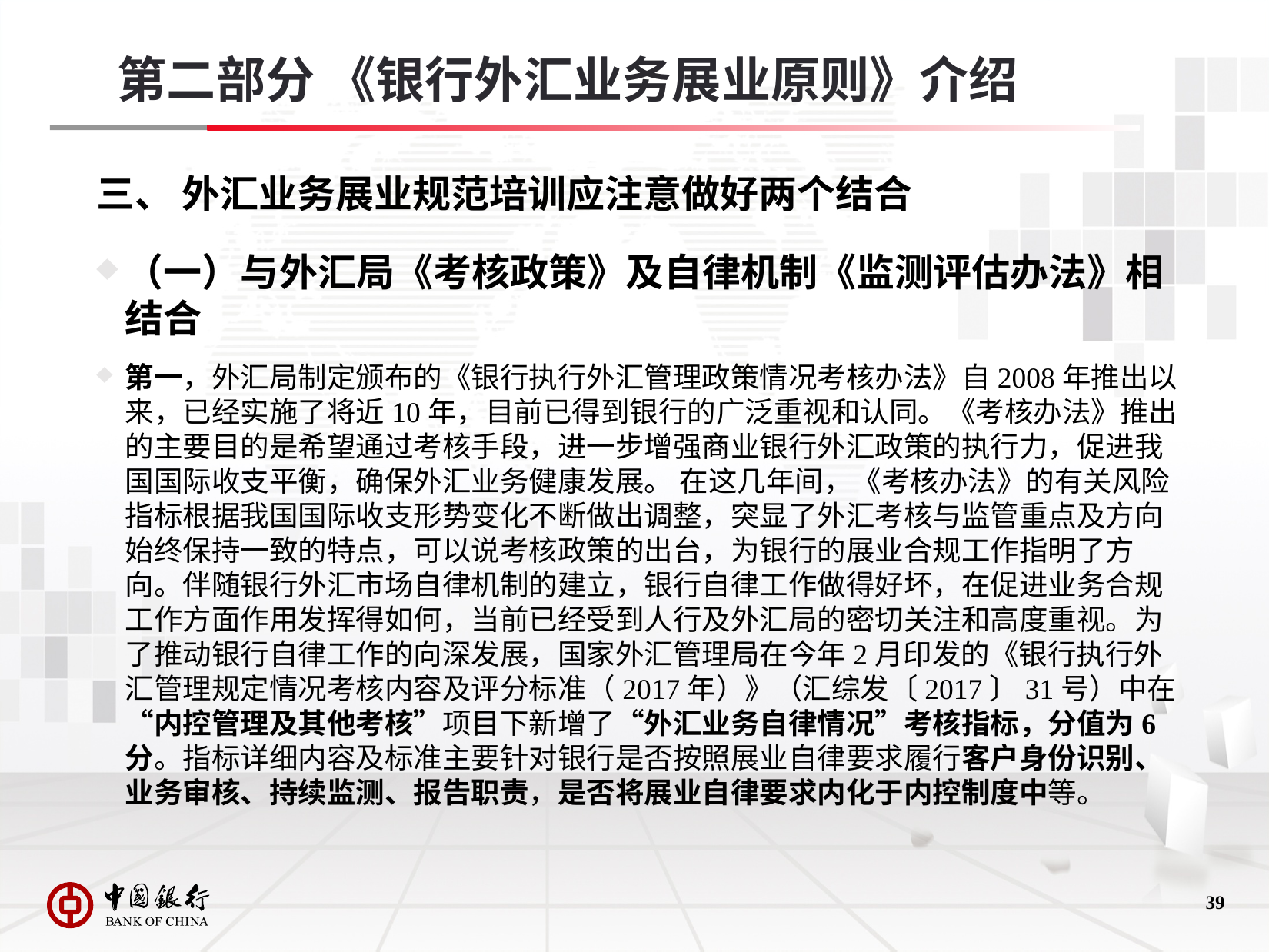

第二部分 《银行外汇业务展业原则》介绍
# 三、 外汇业务展业规范培训应注意做好两个结合
（一）与外汇局《考核政策》及自律机制《监测评估办法》相结合
第一，外汇局制定颁布的《银行执行外汇管理政策情况考核办法》自2008年推出以来，已经实施了将近10年，目前已得到银行的广泛重视和认同。《考核办法》推出的主要目的是希望通过考核手段，进一步增强商业银行外汇政策的执行力，促进我国国际收支平衡，确保外汇业务健康发展。 在这几年间，《考核办法》的有关风险指标根据我国国际收支形势变化不断做出调整，突显了外汇考核与监管重点及方向始终保持一致的特点，可以说考核政策的出台，为银行的展业合规工作指明了方向。伴随银行外汇市场自律机制的建立，银行自律工作做得好坏，在促进业务合规工作方面作用发挥得如何，当前已经受到人行及外汇局的密切关注和高度重视。为了推动银行自律工作的向深发展，国家外汇管理局在今年2月印发的《银行执行外汇管理规定情况考核内容及评分标准（2017年）》（汇综发〔2017〕31号）中在“内控管理及其他考核”项目下新增了“外汇业务自律情况”考核指标，分值为6分。指标详细内容及标准主要针对银行是否按照展业自律要求履行客户身份识别、业务审核、持续监测、报告职责，是否将展业自律要求内化于内控制度中等。

39